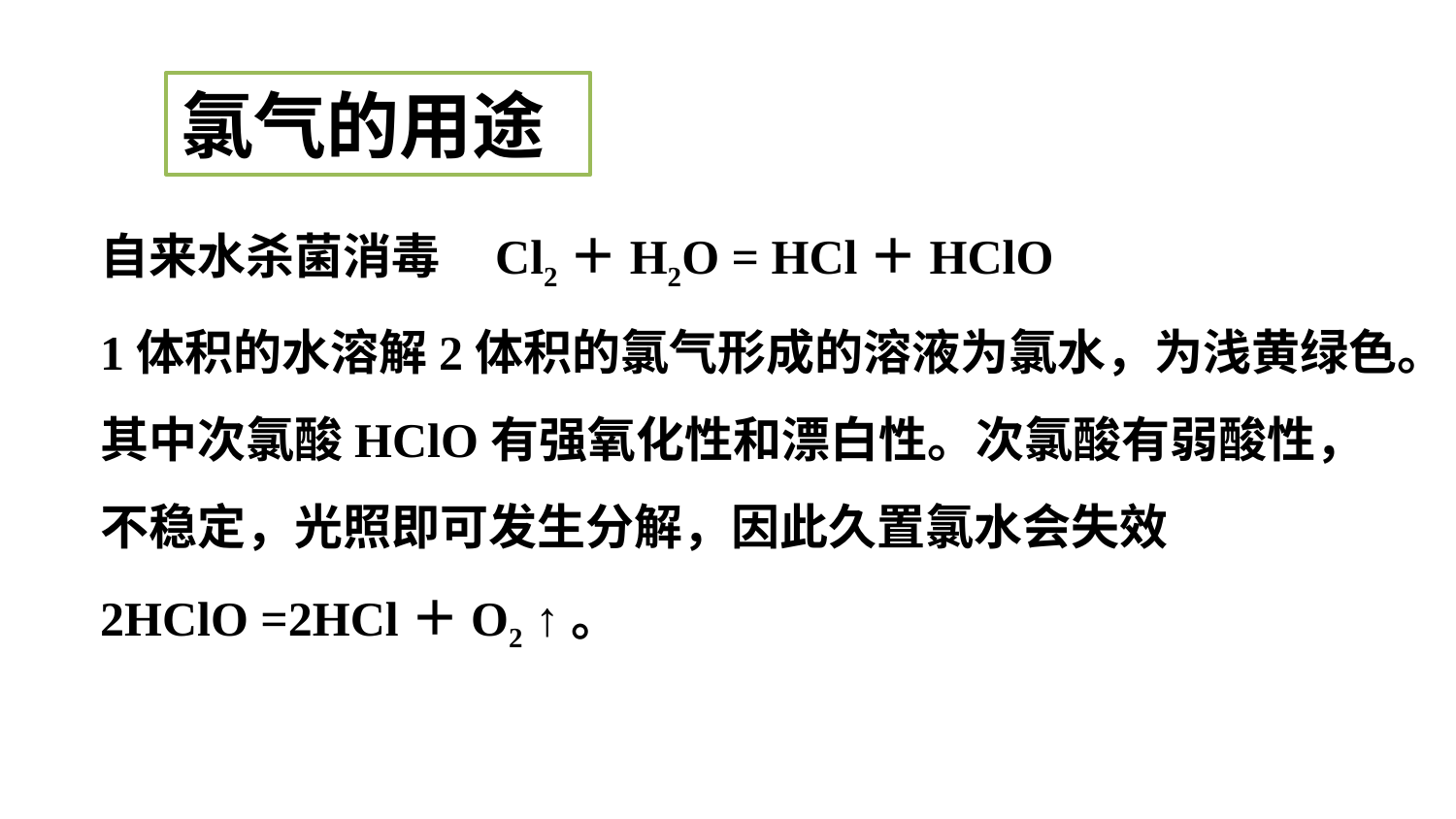

氯气的用途
自来水杀菌消毒    Cl2＋H2O = HCl＋HClO
1体积的水溶解2体积的氯气形成的溶液为氯水，为浅黄绿色。其中次氯酸HClO有强氧化性和漂白性。次氯酸有弱酸性，不稳定，光照即可发生分解，因此久置氯水会失效
2HClO =2HCl＋O2 ↑。